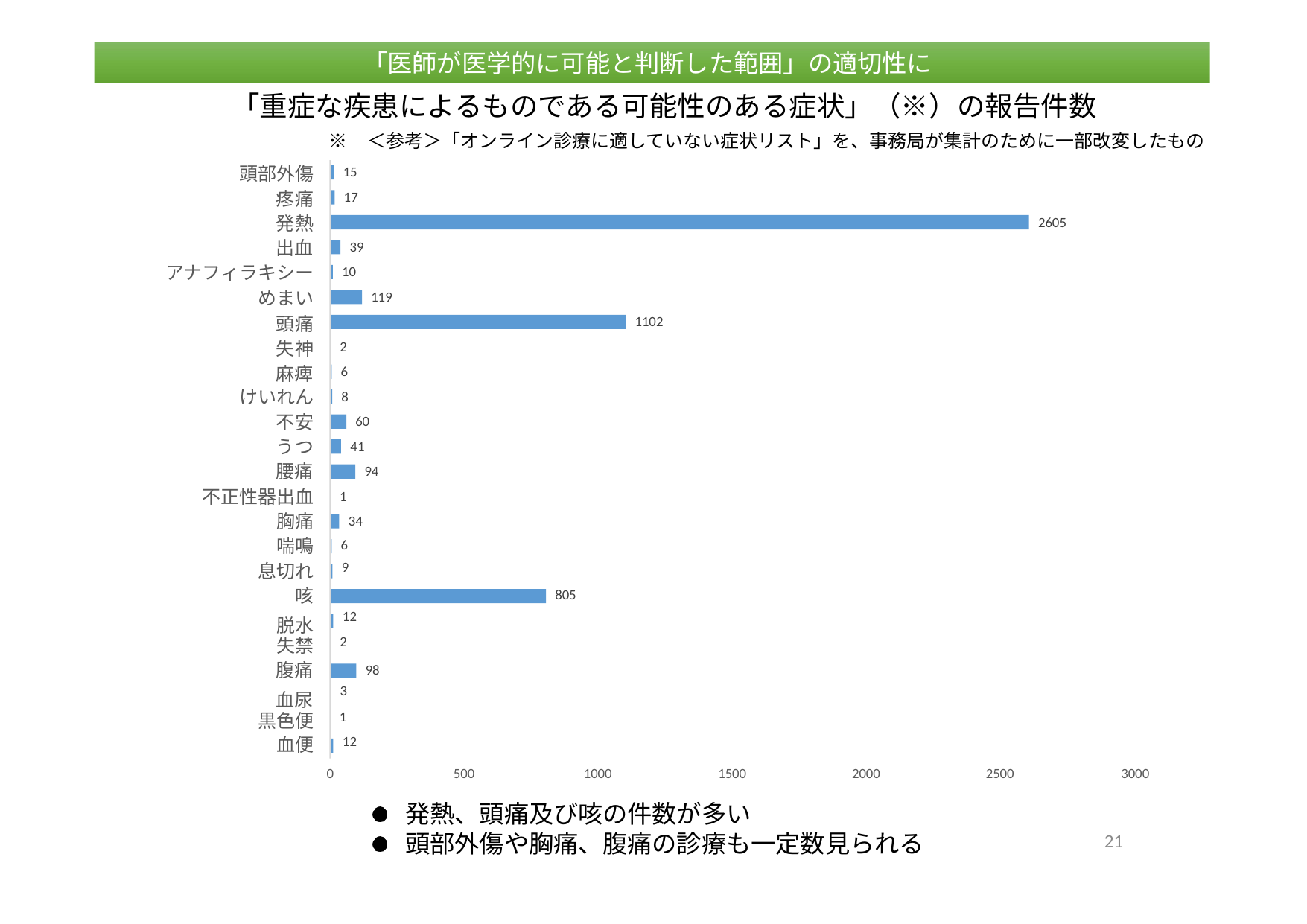

「医師が医学的に可能と判断した範囲」の適切性について
「医師が医学的に可能と判断した範囲」の適切性について
# 「重症な疾患によるものである可能性のある症状」（※）の報告件数
※	＜参考＞「オンライン診療に適していない症状リスト」を、事務局が集計のために一部改変したもの
15
17
頭部外傷
疼痛 発熱 出血
アナフィラキシー
めまい
頭痛 失神 麻痺
けいれん
不安 うつ 腰痛
不正性器出血
胸痛

2605
39
10
119
1102
2
6
8
60
41
94
1
34
| 喘鳴 |  | 6 |  |  |  |  |  |  |  |  |
| --- | --- | --- | --- | --- | --- | --- | --- | --- | --- | --- |
| 息切れ |  | 9 |  |  |  |  |  |  |  |  |
| 咳 脱水 |  | 12 |  |  | 805 |  |  |  |  |  |
| 失禁 |  | 2 |  |  |  |  |  |  |  |  |
| 腹痛 血尿 |  | 3 | 98 |  |  |  |  |  |  |  |
| 黒色便 |  | 1 |  |  |  |  |  |  |  |  |
| 血便 |  | 12 |  |  |  |  |  |  |  |  |
| 0 |  |  |  | 500 |  | 1000 | 1500 | 2000 | 2500 | 3000 |
発熱、頭痛及び咳の件数が多い
頭部外傷や胸痛、腹痛の診療も一定数見られる

21